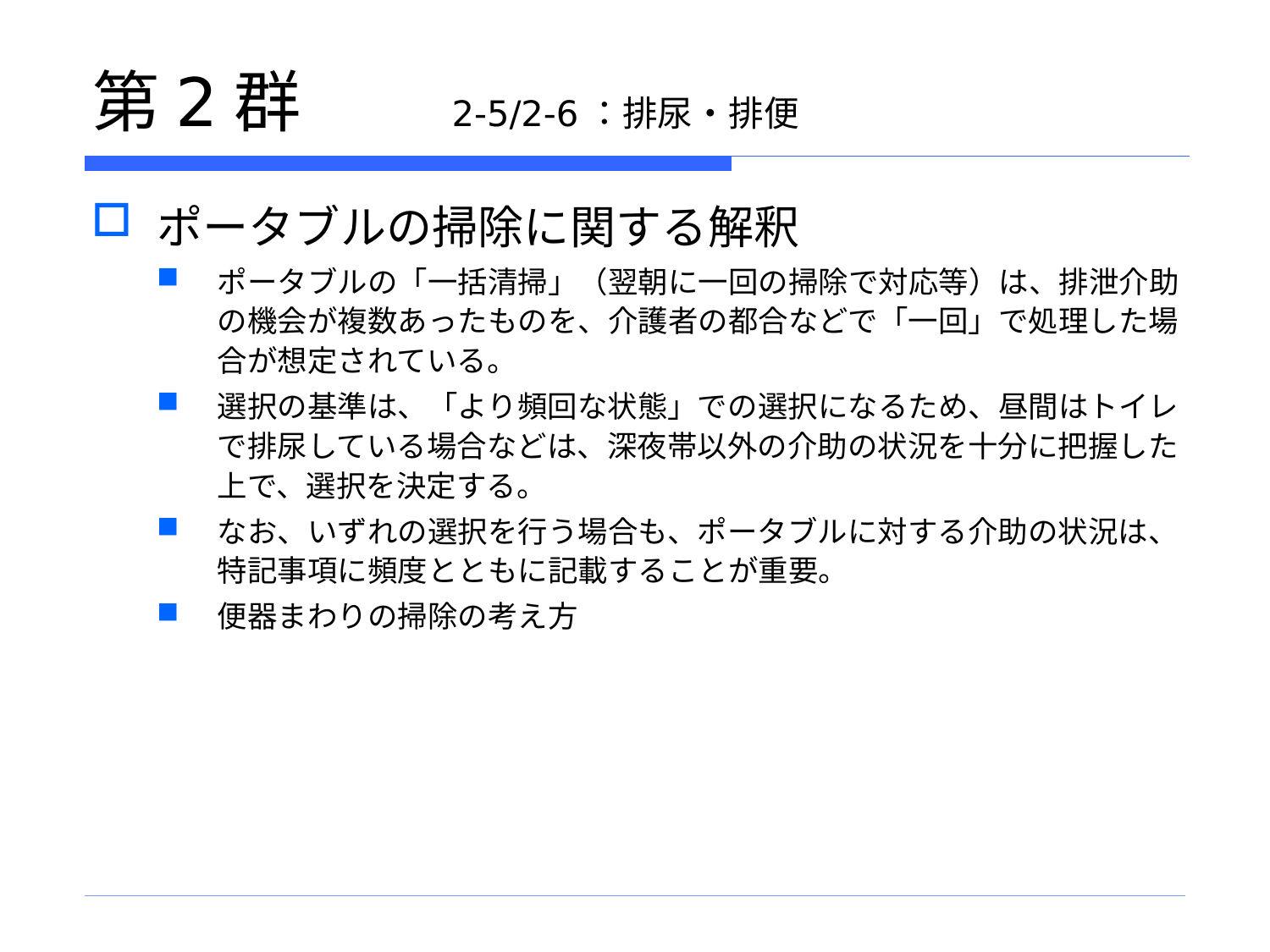

# 第2群　　2-5/2-6：排尿・排便
ポータブルの掃除に関する解釈
ポータブルの「一括清掃」（翌朝に一回の掃除で対応等）は、排泄介助の機会が複数あったものを、介護者の都合などで「一回」で処理した場合が想定されている。
選択の基準は、「より頻回な状態」での選択になるため、昼間はトイレで排尿している場合などは、深夜帯以外の介助の状況を十分に把握した上で、選択を決定する。
なお、いずれの選択を行う場合も、ポータブルに対する介助の状況は、特記事項に頻度とともに記載することが重要。
便器まわりの掃除の考え方